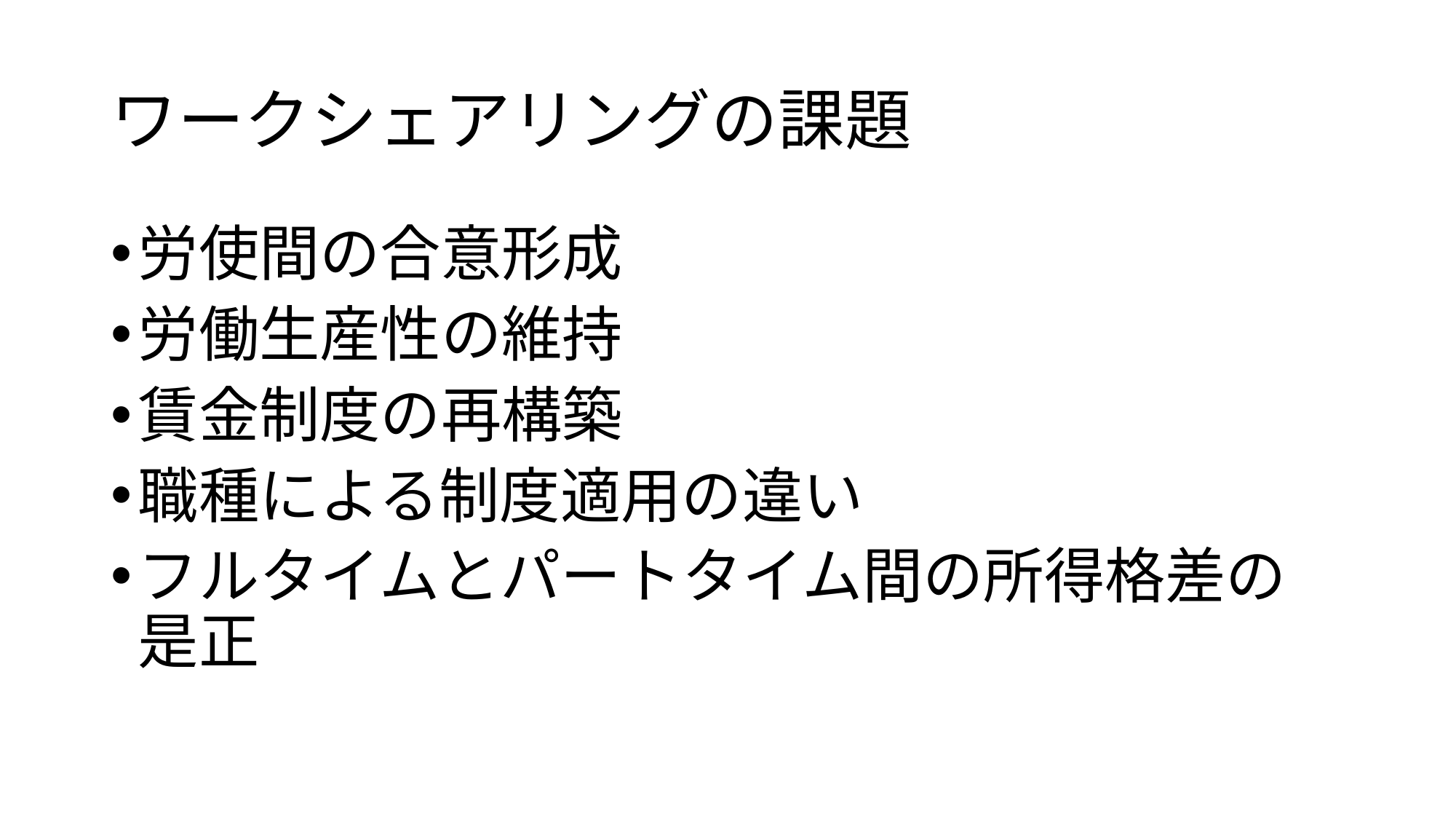

# ワークシェアリングの課題
労使間の合意形成
労働生産性の維持
賃金制度の再構築
職種による制度適用の違い
フルタイムとパートタイム間の所得格差の是正